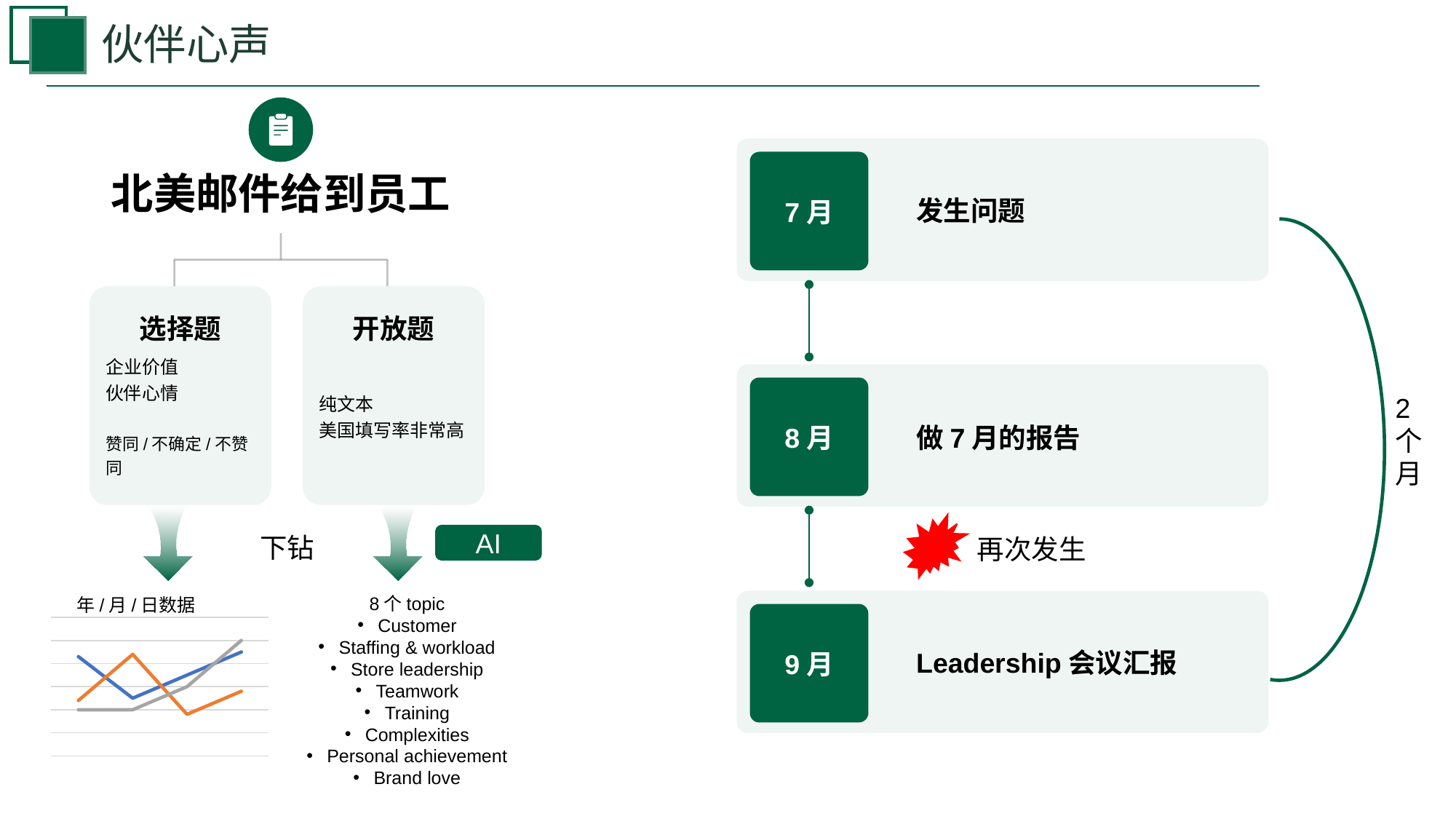

伙伴心声

Vel ut amet consetetur stet ut ut dolores dolores ipsum no.

北美邮件给到员工
选择题
企业价值
伙伴心情

赞同/不确定/不赞同
开放题
纯文本
美国填写率非常高

发生问题
7月

做7月的报告
8月
2个月

下钻
AI
再次发生
8个topic
Customer
Staffing & workload
Store leadership
Teamwork
Training
Complexities
Personal achievement
Brand love
年/月/日数据

Leadership会议汇报
9月

### Chart

| Category | 系列 1 | 系列 2 | 系列 3 |
|---|---|---|---|
| 类别 1 | 4.3 | 2.4 | 2.0 |
| 类别 2 | 2.5 | 4.4 | 2.0 |
| 类别 3 | 3.5 | 1.8 | 3.0 |
| 类别 4 | 4.5 | 2.8 | 5.0 |